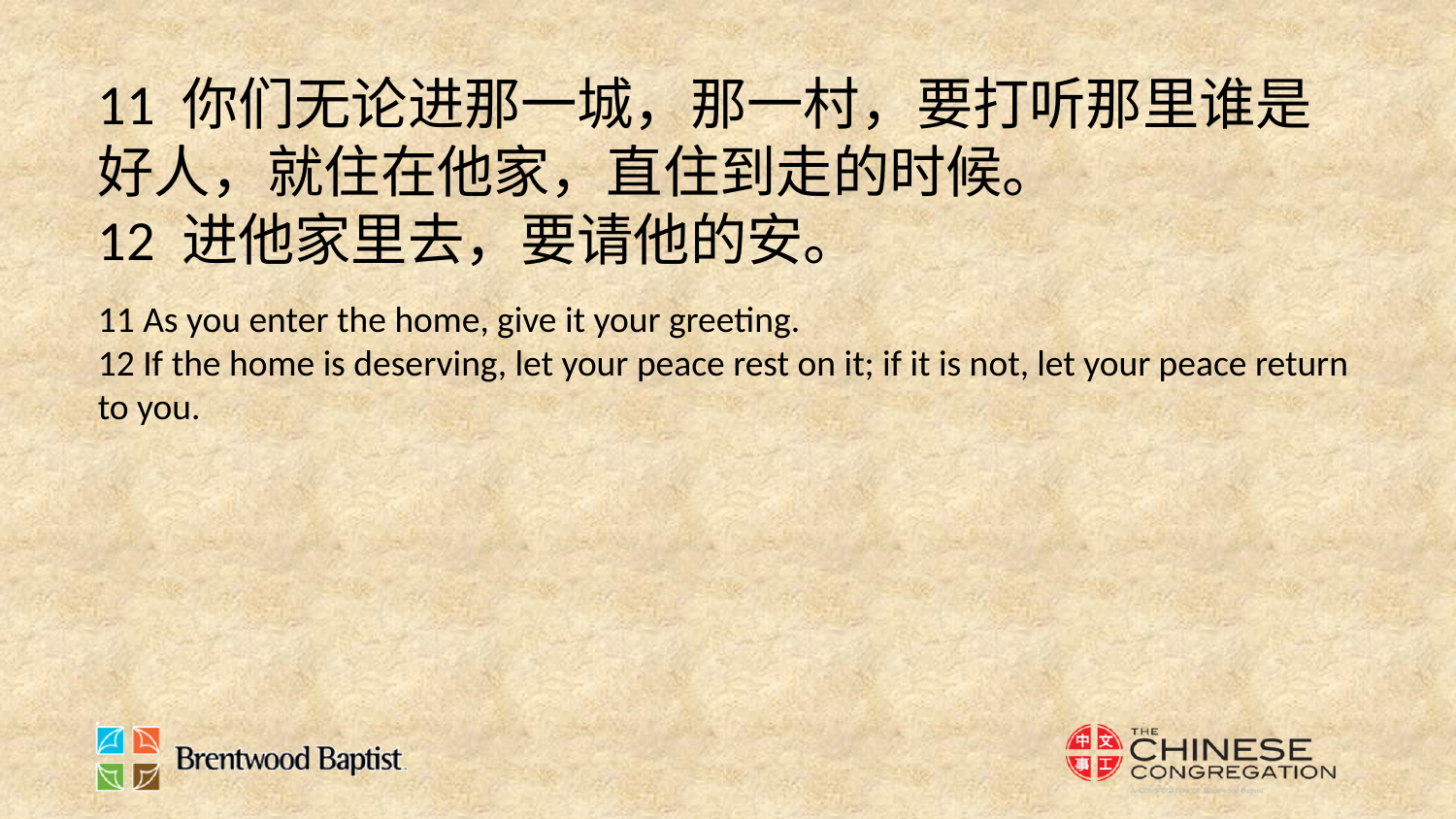

11 你们无论进那一城，那一村，要打听那里谁是好人，就住在他家，直住到走的时候。
12 进他家里去，要请他的安。

11 As you enter the home, give it your greeting.
12 If the home is deserving, let your peace rest on it; if it is not, let your peace return to you.